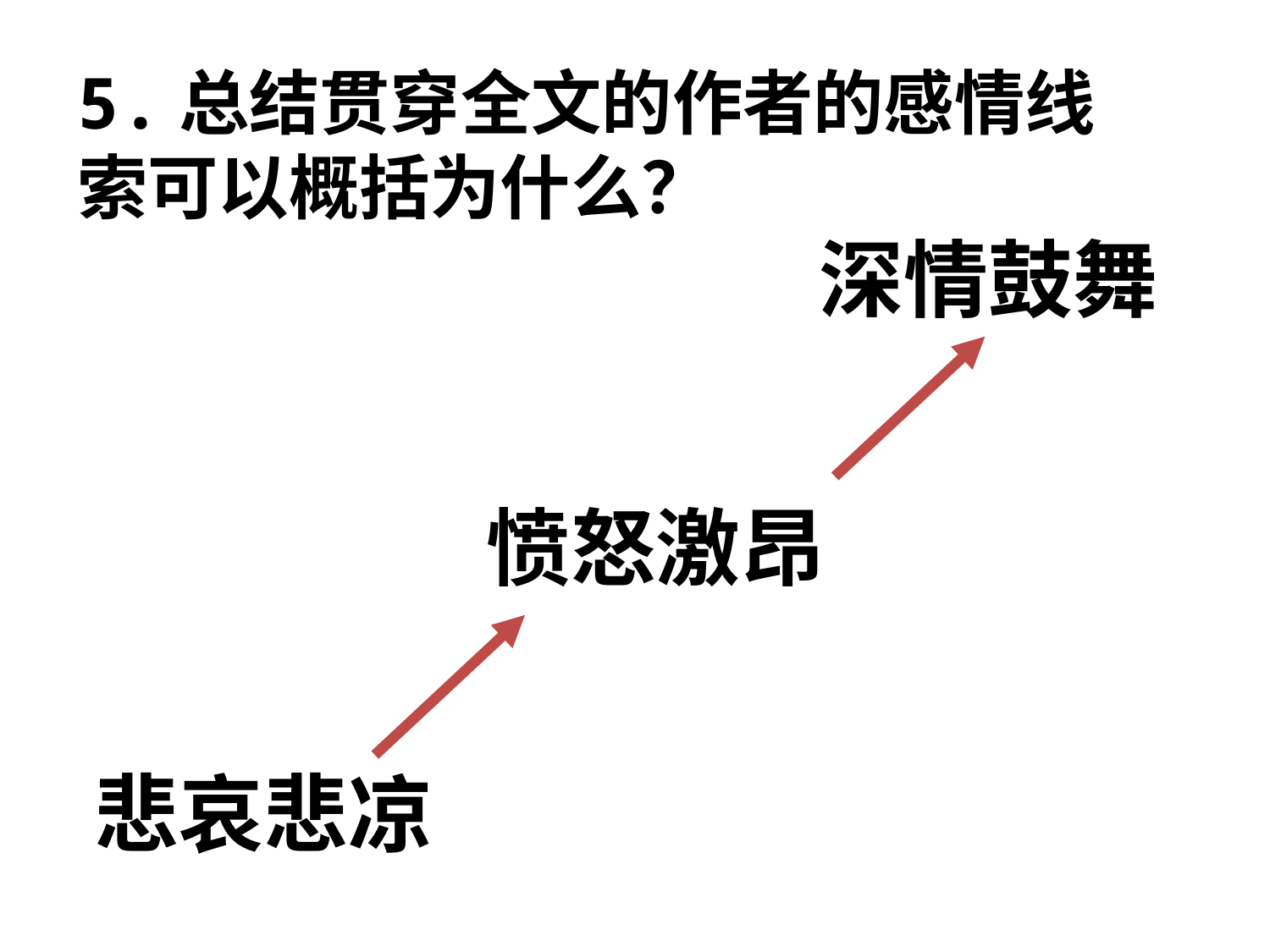

5.总结贯穿全文的作者的感情线索可以概括为什么？
深情鼓舞
愤怒激昂
悲哀悲凉